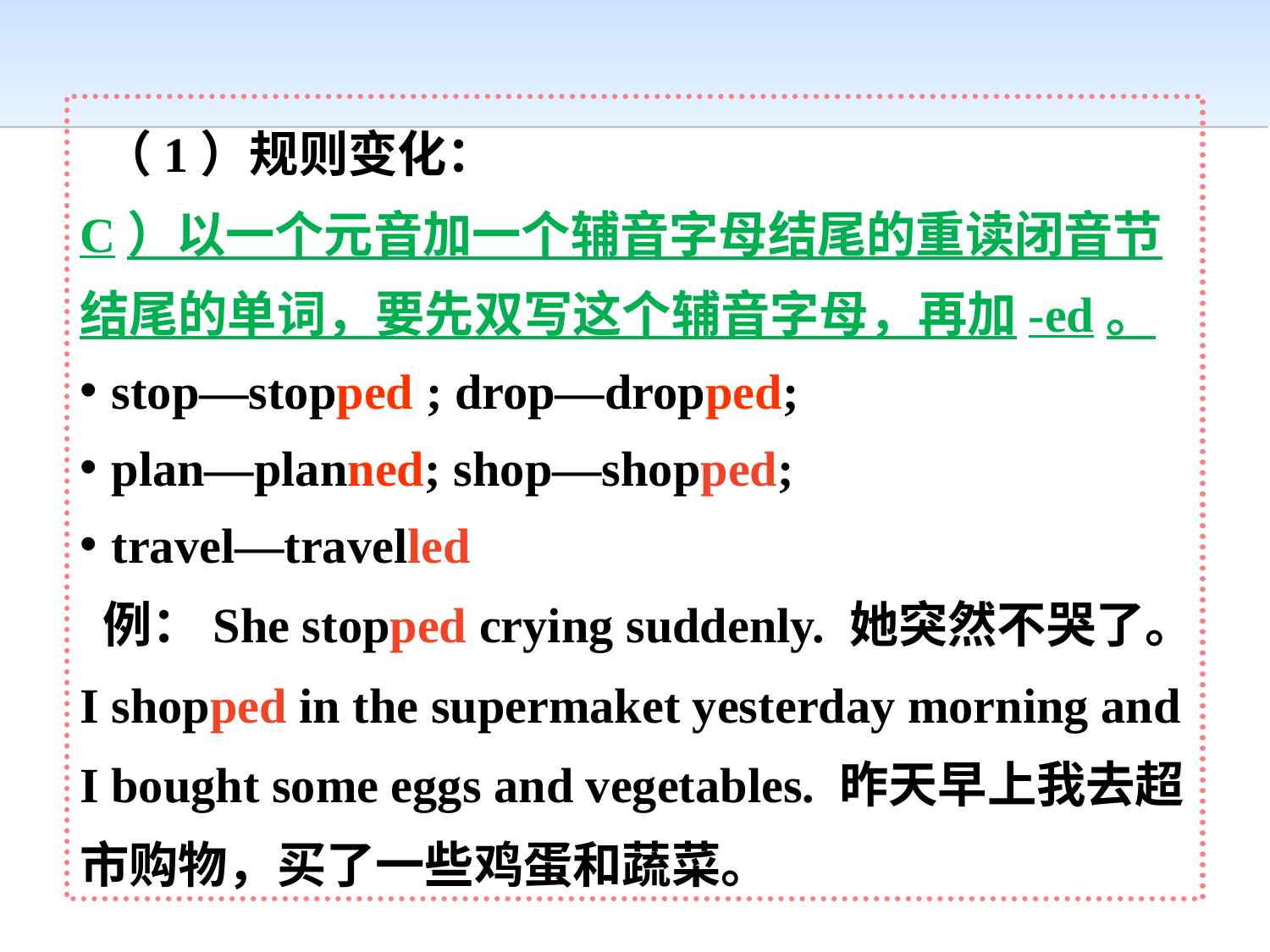

（1）规则变化：
C）以一个元音加一个辅音字母结尾的重读闭音节结尾的单词，要先双写这个辅音字母，再加-ed。
stop—stopped ; drop—dropped;
plan—planned; shop—shopped;
travel—travelled
 例：She stopped crying suddenly. 她突然不哭了。
I shopped in the supermaket yesterday morning and I bought some eggs and vegetables. 昨天早上我去超市购物，买了一些鸡蛋和蔬菜。